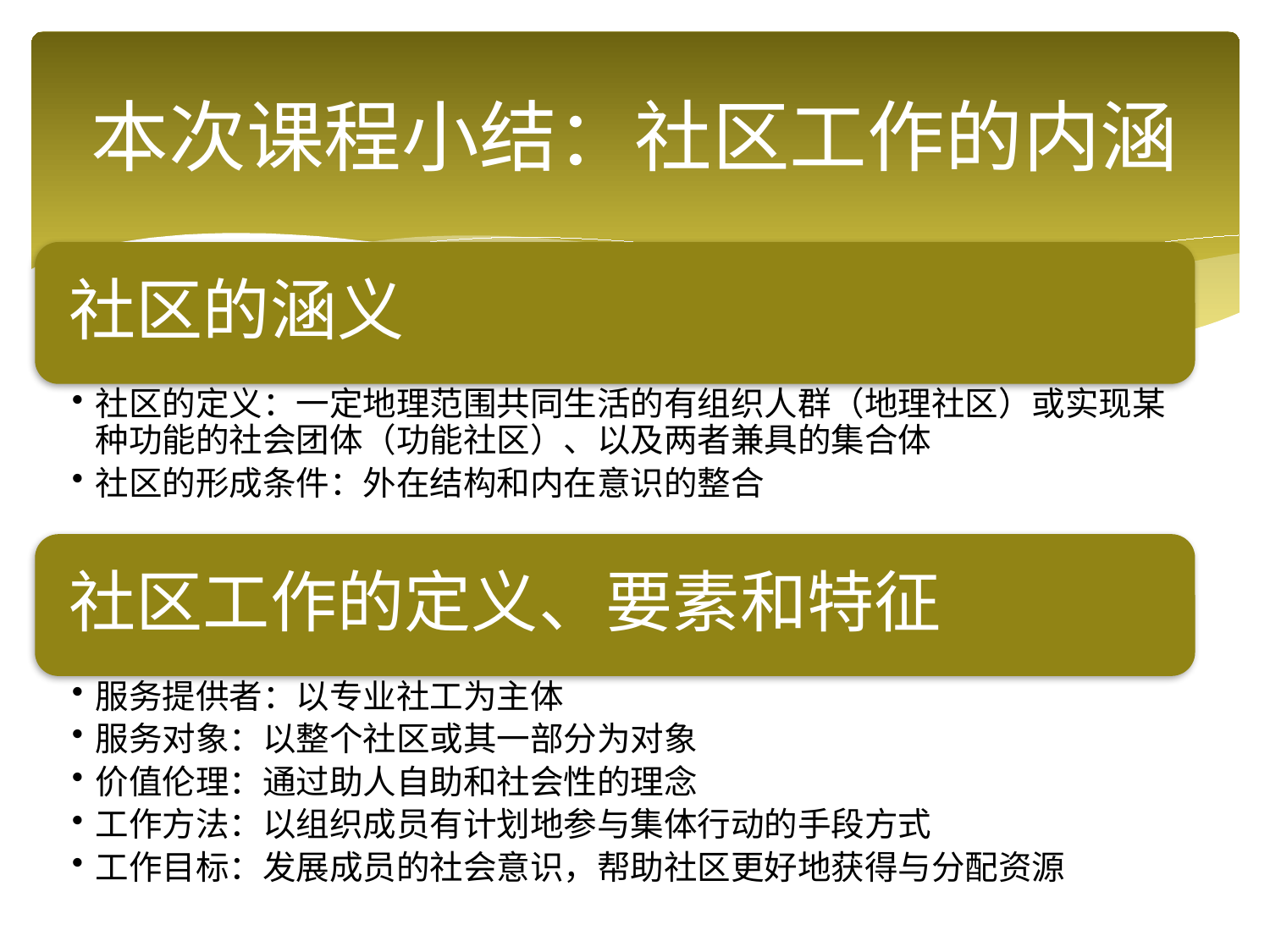

# 本次课程小结：社区工作的内涵
社区的涵义
社区的定义：一定地理范围共同生活的有组织人群（地理社区）或实现某种功能的社会团体（功能社区）、以及两者兼具的集合体
社区的形成条件：外在结构和内在意识的整合
社区工作的定义、要素和特征
服务提供者：以专业社工为主体
服务对象：以整个社区或其一部分为对象
价值伦理：通过助人自助和社会性的理念
工作方法：以组织成员有计划地参与集体行动的手段方式
工作目标：发展成员的社会意识，帮助社区更好地获得与分配资源